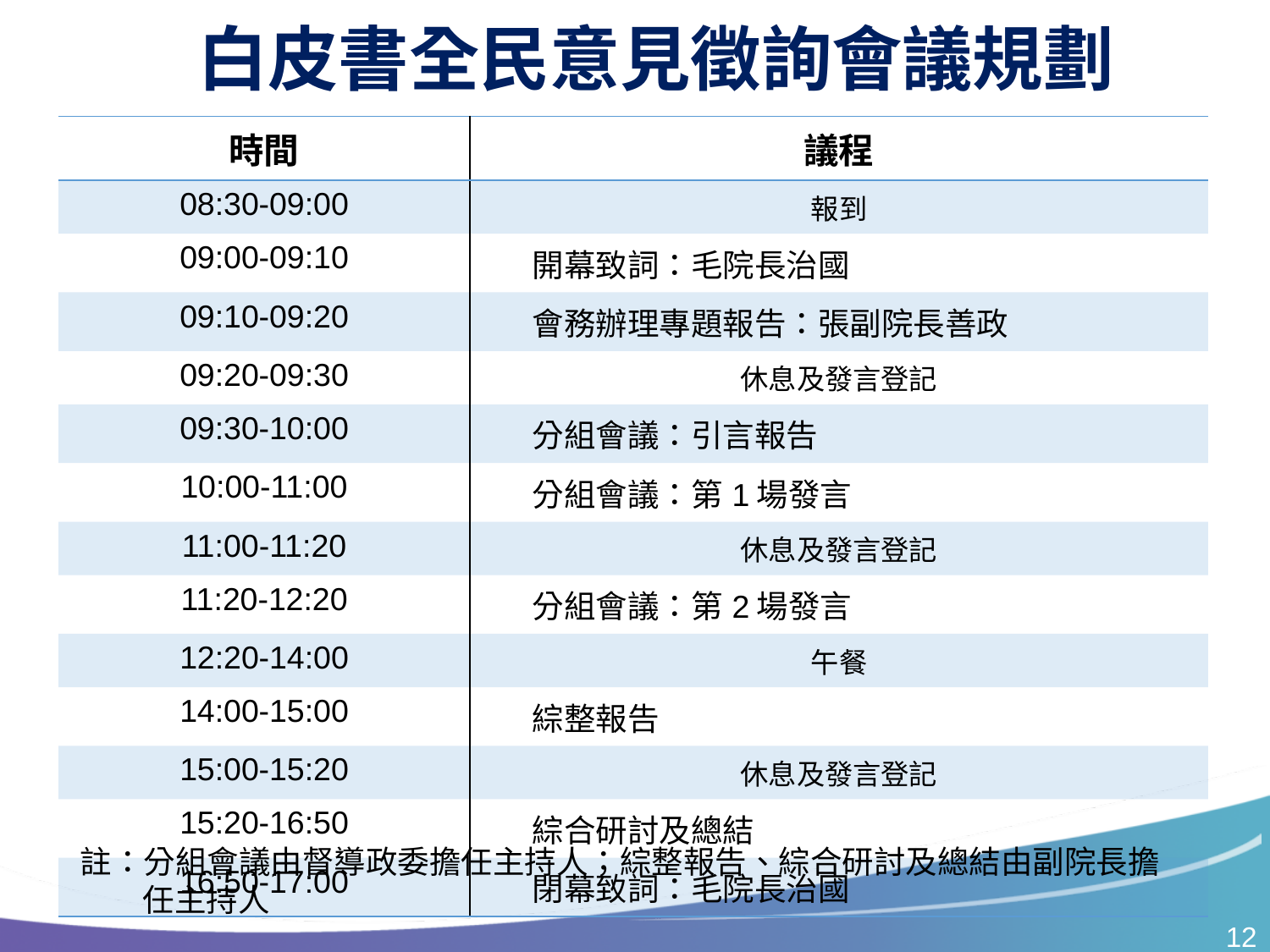

白皮書全民意見徵詢會議規劃
| 時間 | 議程 |
| --- | --- |
| 08:30-09:00 | 報到 |
| 09:00-09:10 | 開幕致詞：毛院長治國 |
| 09:10-09:20 | 會務辦理專題報告：張副院長善政 |
| 09:20-09:30 | 休息及發言登記 |
| 09:30-10:00 | 分組會議：引言報告 |
| 10:00-11:00 | 分組會議：第1場發言 |
| 11:00-11:20 | 休息及發言登記 |
| 11:20-12:20 | 分組會議：第2場發言 |
| 12:20-14:00 | 午餐 |
| 14:00-15:00 | 綜整報告 |
| 15:00-15:20 | 休息及發言登記 |
| 15:20-16:50 | 綜合研討及總結 |
| 16:50-17:00 | 閉幕致詞：毛院長治國 |
註：分組會議由督導政委擔任主持人；綜整報告、綜合研討及總結由副院長擔任主持人